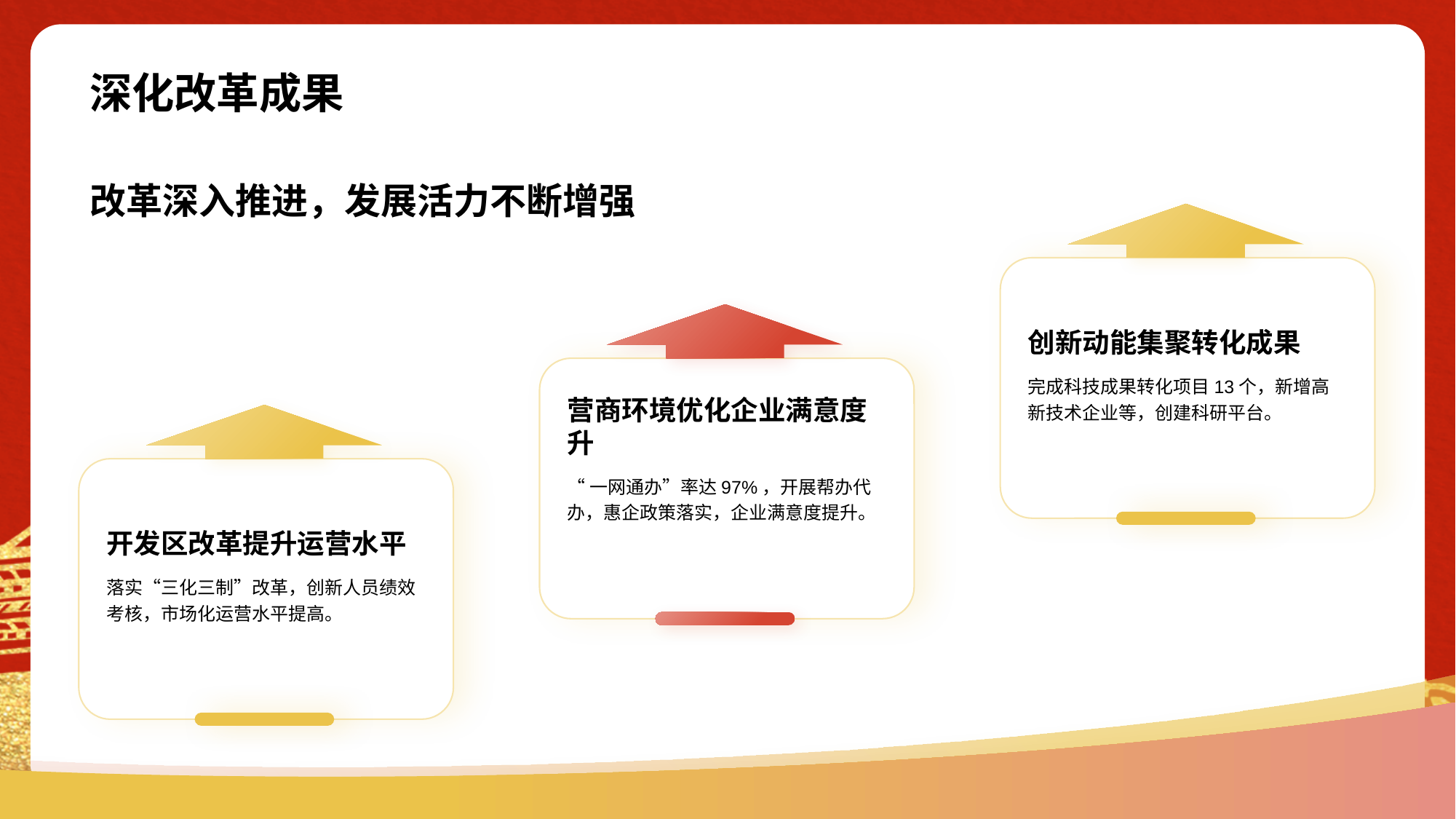

# 深化改革成果
改革深入推进，发展活力不断增强

创新动能集聚转化成果
完成科技成果转化项目13个，新增高新技术企业等，创建科研平台。

营商环境优化企业满意度升
“一网通办”率达97%，开展帮办代办，惠企政策落实，企业满意度提升。

开发区改革提升运营水平
落实“三化三制”改革，创新人员绩效考核，市场化运营水平提高。